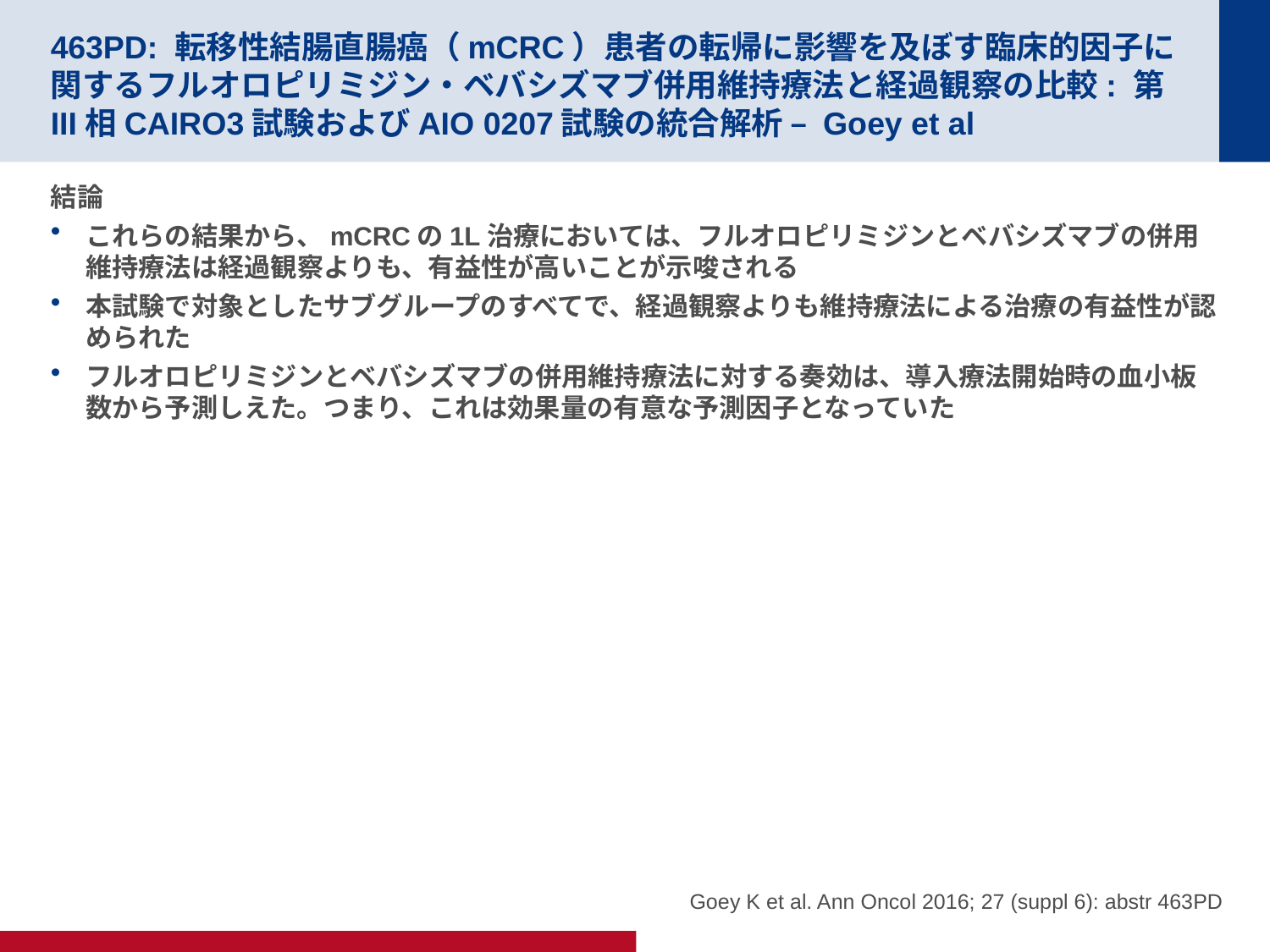

# 463PD: 転移性結腸直腸癌（mCRC）患者の転帰に影響を及ぼす臨床的因子に関するフルオロピリミジン・ベバシズマブ併用維持療法と経過観察の比較: 第III相CAIRO3試験およびAIO 0207試験の統合解析 – Goey et al
結論
これらの結果から、mCRCの1L治療においては、フルオロピリミジンとベバシズマブの併用維持療法は経過観察よりも、有益性が高いことが示唆される
本試験で対象としたサブグループのすべてで、経過観察よりも維持療法による治療の有益性が認められた
フルオロピリミジンとベバシズマブの併用維持療法に対する奏効は、導入療法開始時の血小板数から予測しえた。つまり、これは効果量の有意な予測因子となっていた
Goey K et al. Ann Oncol 2016; 27 (suppl 6): abstr 463PD